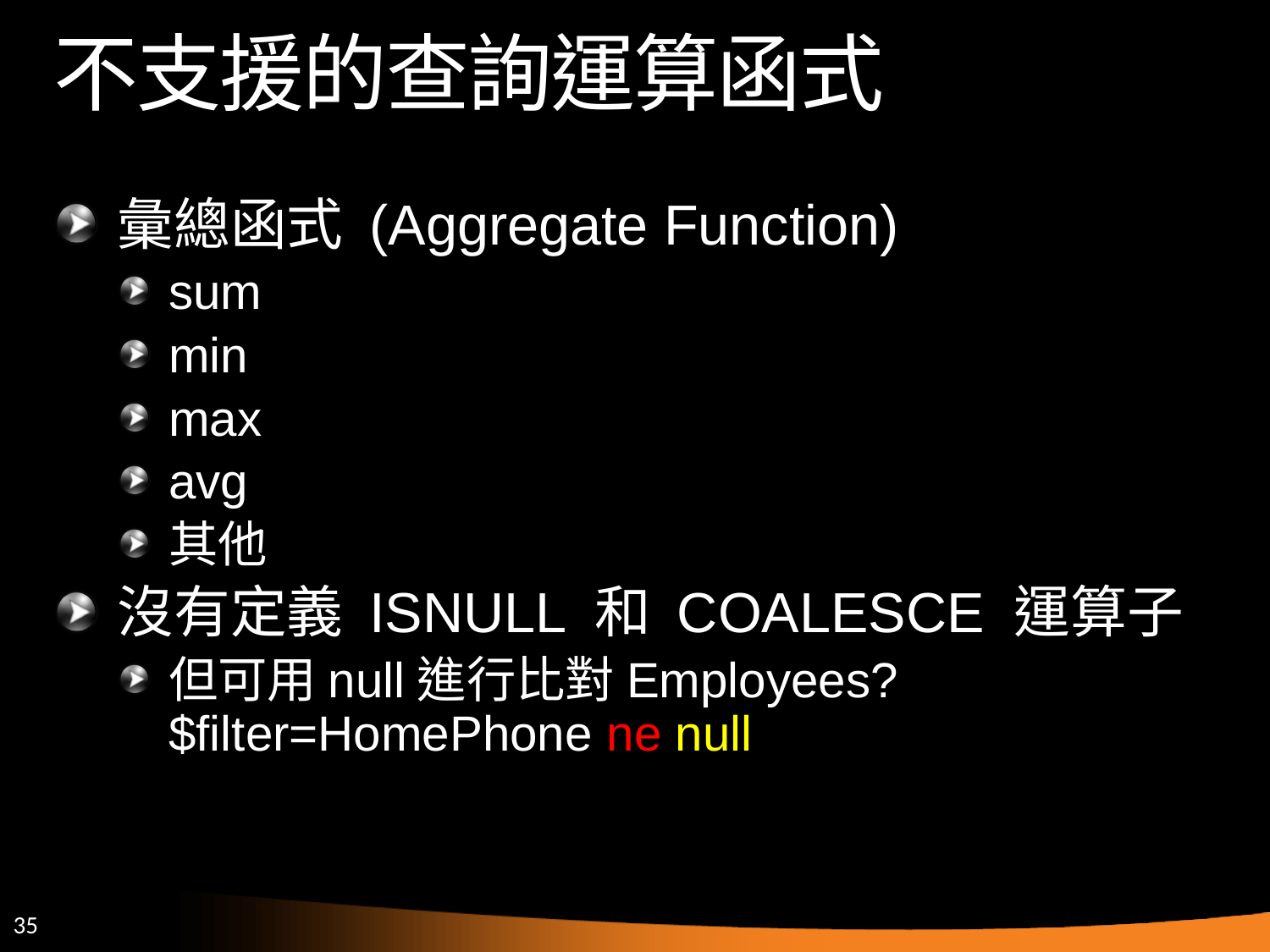

# 不支援的查詢運算函式
彙總函式 (Aggregate Function)
sum
min
max
avg
其他
沒有定義 ISNULL 和 COALESCE 運算子
但可用null進行比對Employees?$filter=HomePhone ne null